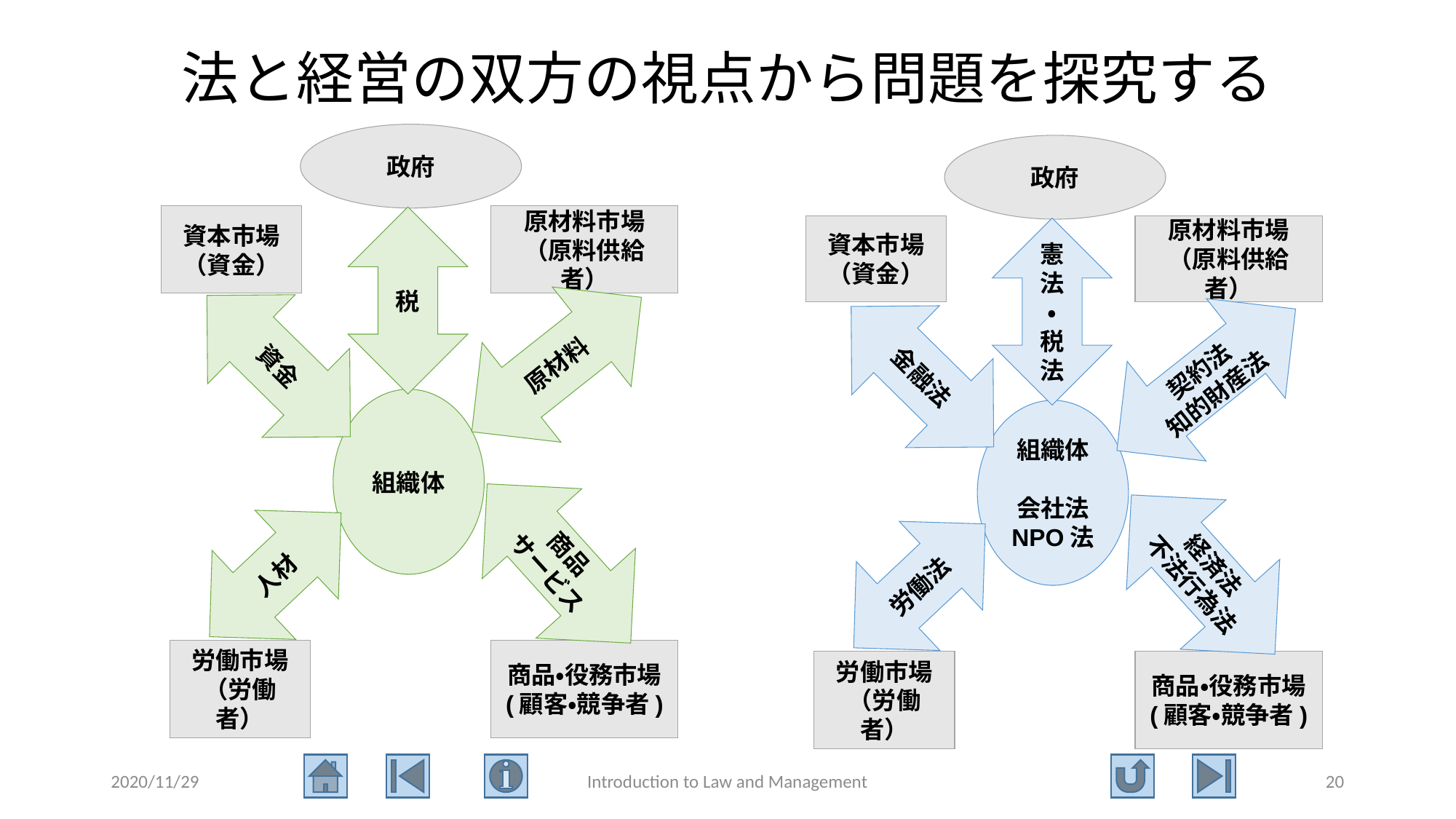

# 法と経営の双方の視点から問題を探究する
政府
政府
資本市場
（資金）
原材料市場
（原料供給者）
税
資本市場
（資金）
原材料市場
（原料供給者）
憲法
・
税法
原材料
資金
金融法
契約法
知的財産法
組織体
組織体
会社法
NPO法
商品
サービス
経済法
不法行為法
人材
労働法
労働市場
（労働者）
商品・役務市場
(顧客・競争者)
労働市場
（労働者）
商品・役務市場
(顧客・競争者)
2020/11/29
Introduction to Law and Management
20
法と経営学会
第1回年次大会・挨拶
2020年11月29日
法と経営学会・会長
加賀山　茂

ご清聴ありがとうございました。